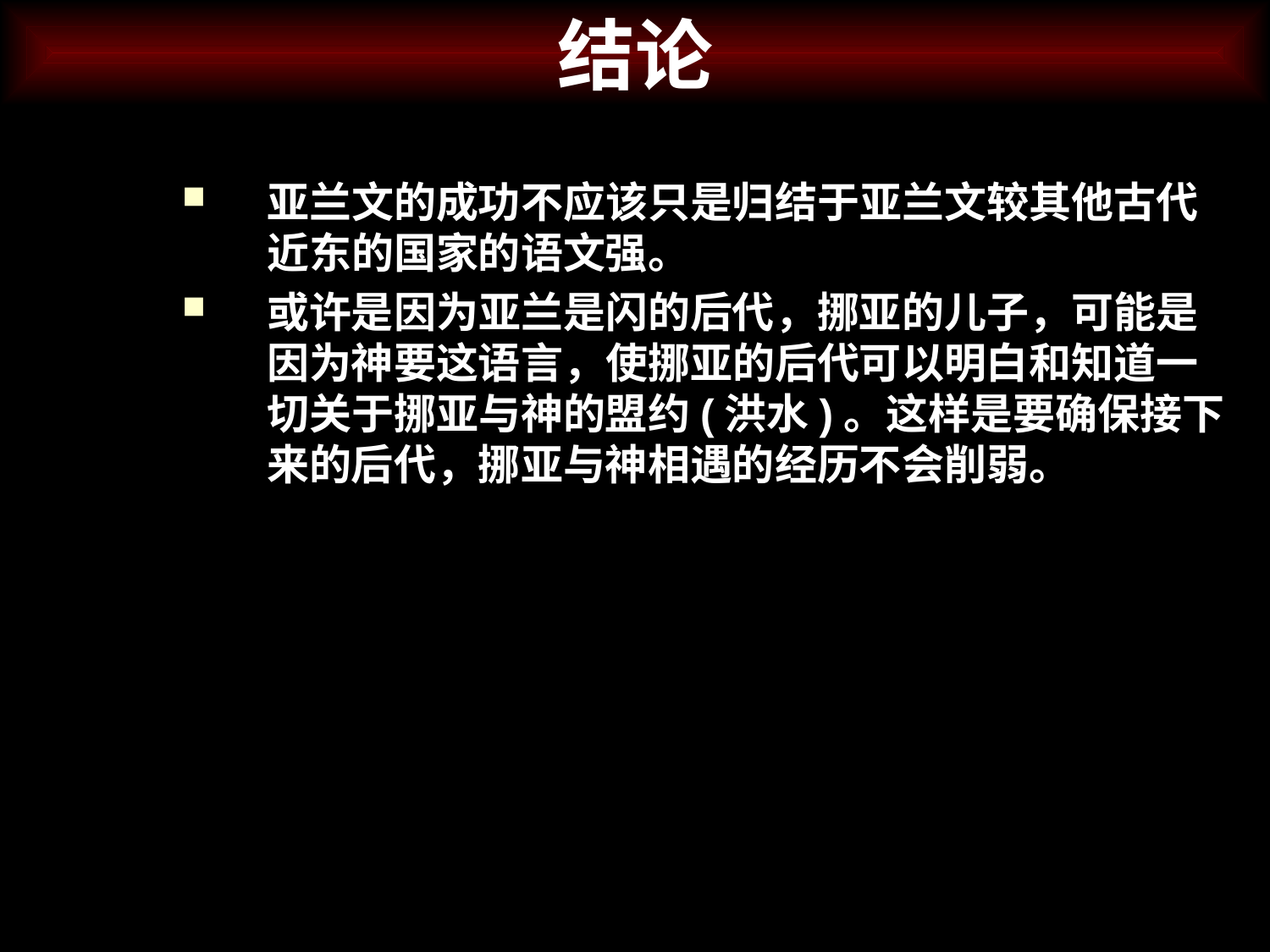

# 结论
亚兰文的成功不应该只是归结于亚兰文较其他古代近东的国家的语文强。
或许是因为亚兰是闪的后代，挪亚的儿子，可能是因为神要这语言，使挪亚的后代可以明白和知道一切关于挪亚与神的盟约(洪水)。这样是要确保接下来的后代，挪亚与神相遇的经历不会削弱。